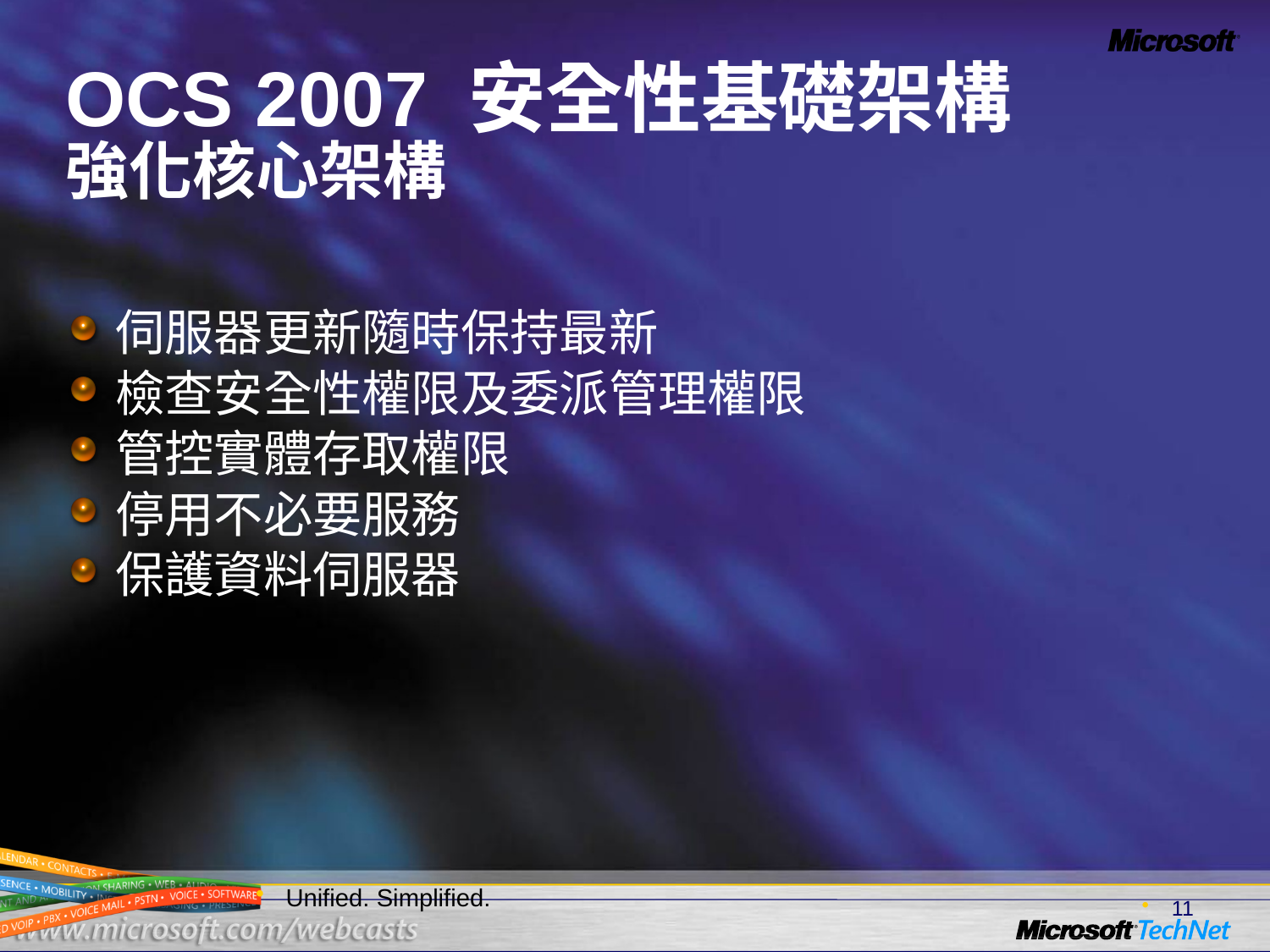

# OCS 2007 安全性基礎架構 強化核心架構
伺服器更新隨時保持最新
檢查安全性權限及委派管理權限
管控實體存取權限
停用不必要服務
保護資料伺服器
11